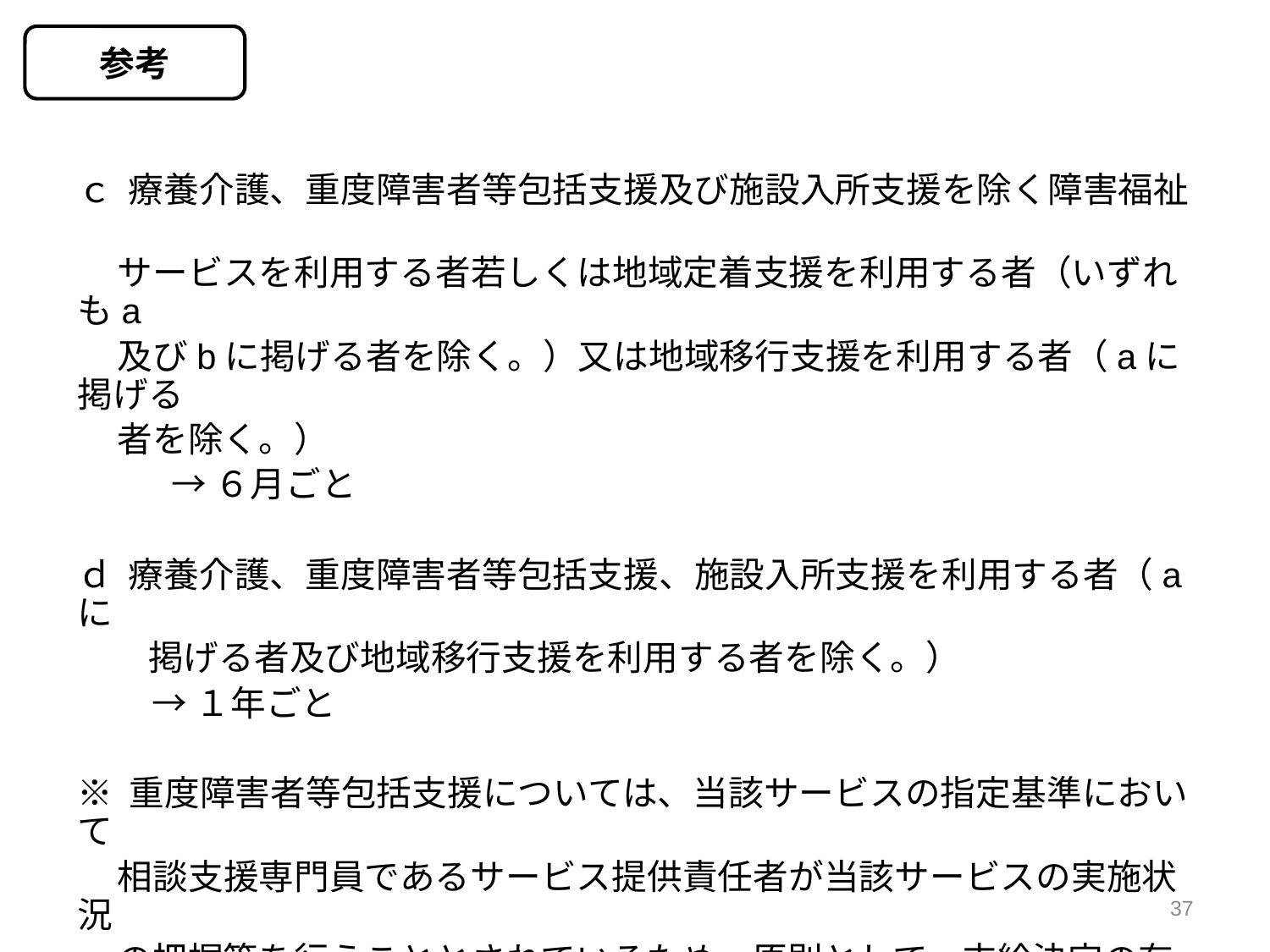

参考

ｃ  療養介護、重度障害者等包括支援及び施設入所支援を除く障害福祉
    サービスを利用する者若しくは地域定着支援を利用する者（いずれもa
    及びbに掲げる者を除く。）又は地域移行支援を利用する者（aに掲げる
    者を除く。）
　   　→ ６月ごと

ｄ  療養介護、重度障害者等包括支援、施設入所支援を利用する者（aに
　　掲げる者及び地域移行支援を利用する者を除く。）
　     → １年ごと

※ 重度障害者等包括支援については、当該サービスの指定基準において
    相談支援専門員であるサービス提供責任者が当該サービスの実施状況
    の把握等を行うこととされているため、原則として、支給決定の有効期間
    の終期のみ継続サービス利用支援を実施。
37